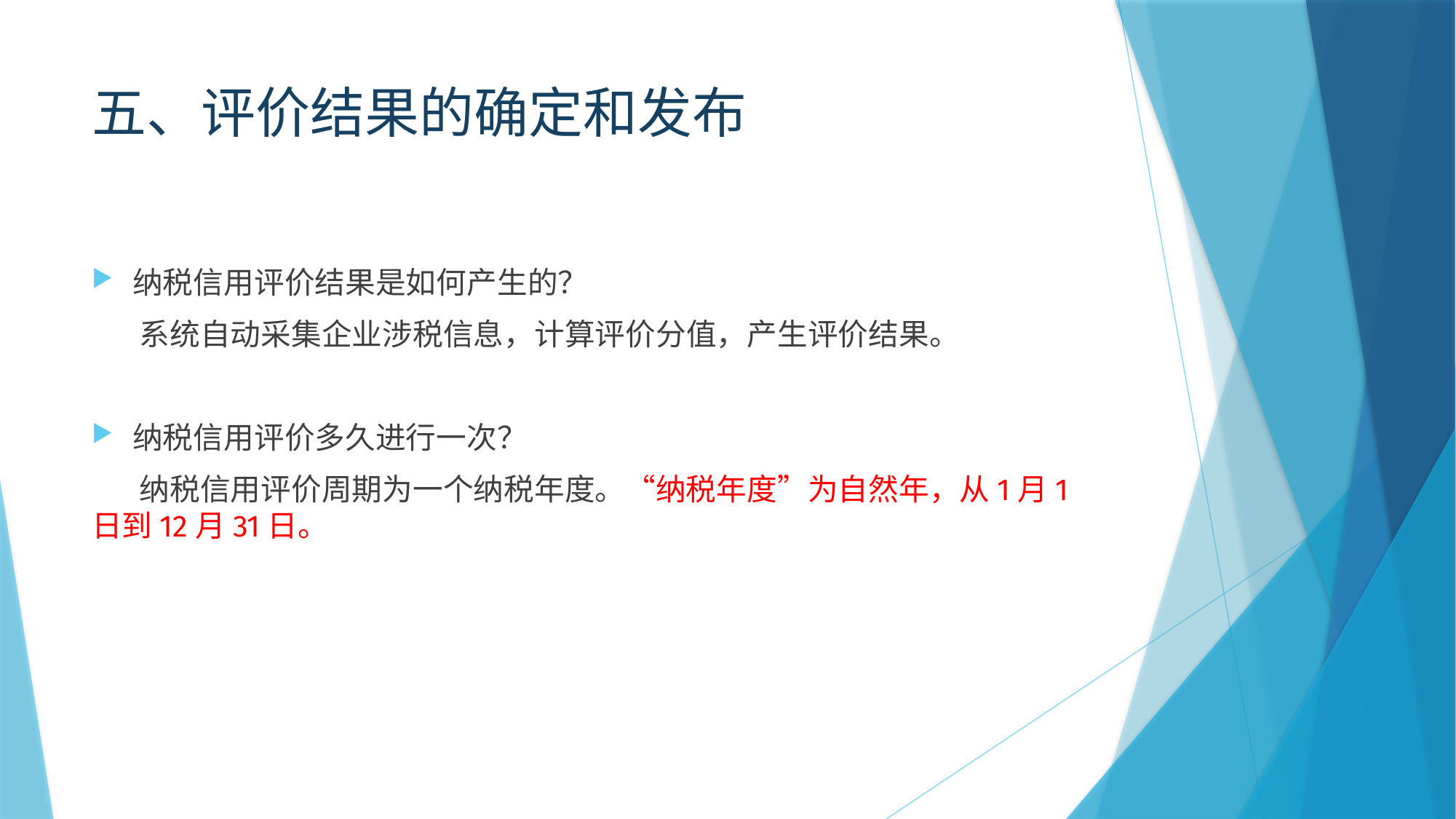

# 五、评价结果的确定和发布
纳税信用评价结果是如何产生的？
      系统自动采集企业涉税信息，计算评价分值，产生评价结果。

纳税信用评价多久进行一次？
      纳税信用评价周期为一个纳税年度。“纳税年度”为自然年，从1月1日到12月31日。